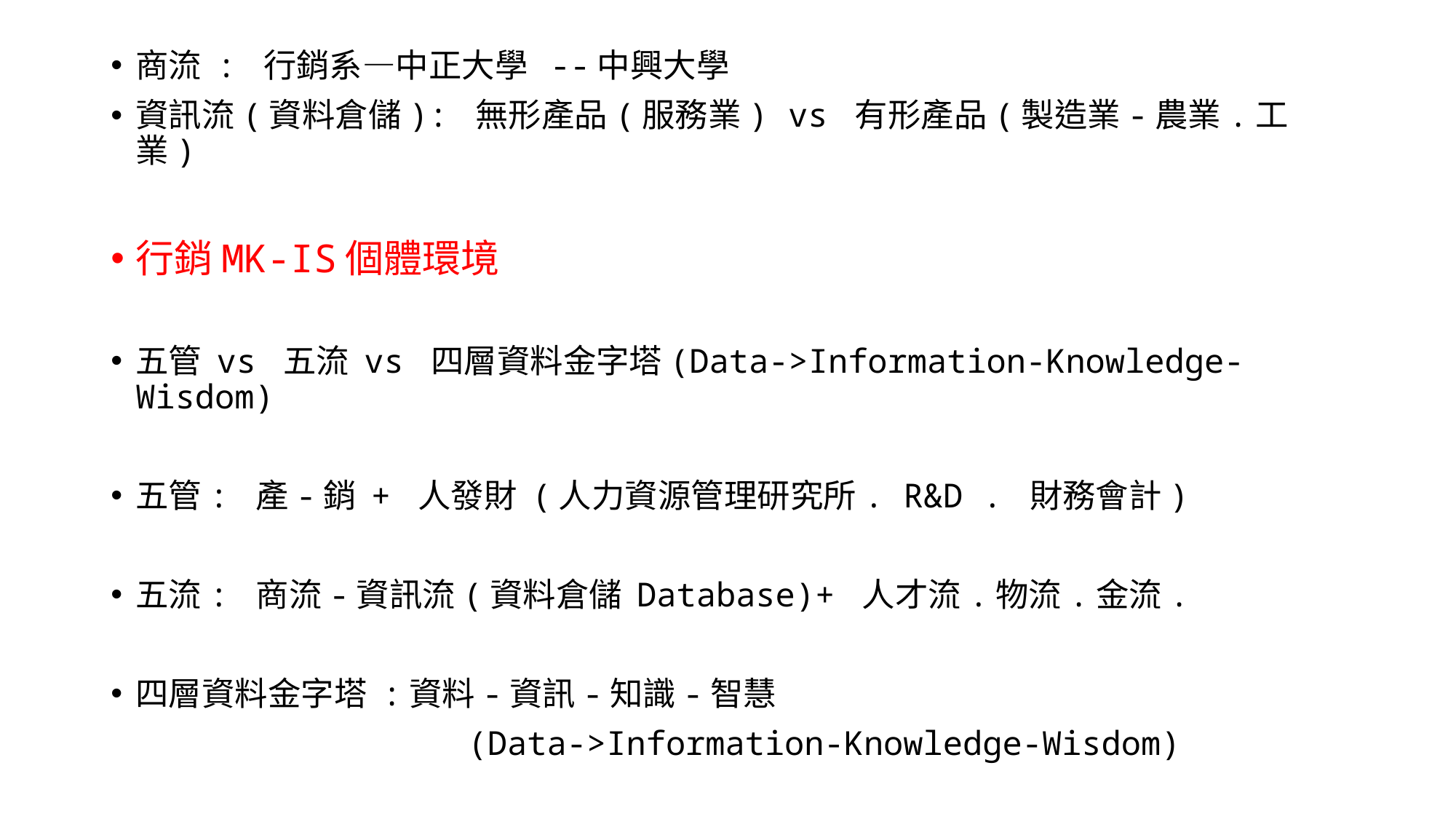

商流 : 行銷系—中正大學  --中興大學
資訊流(資料倉儲): 無形產品(服務業) vs 有形產品(製造業-農業.工業)

行銷MK-IS個體環境

五管 vs 五流 vs 四層資料金字塔(Data->Information-Knowledge-Wisdom)

五管: 產-銷 + 人發財 (人力資源管理研究所. R&D . 財務會計)

五流: 商流-資訊流(資料倉儲 Database)+ 人才流.物流.金流.

四層資料金字塔 :資料-資訊-知識-智慧
                  (Data->Information-Knowledge-Wisdom)